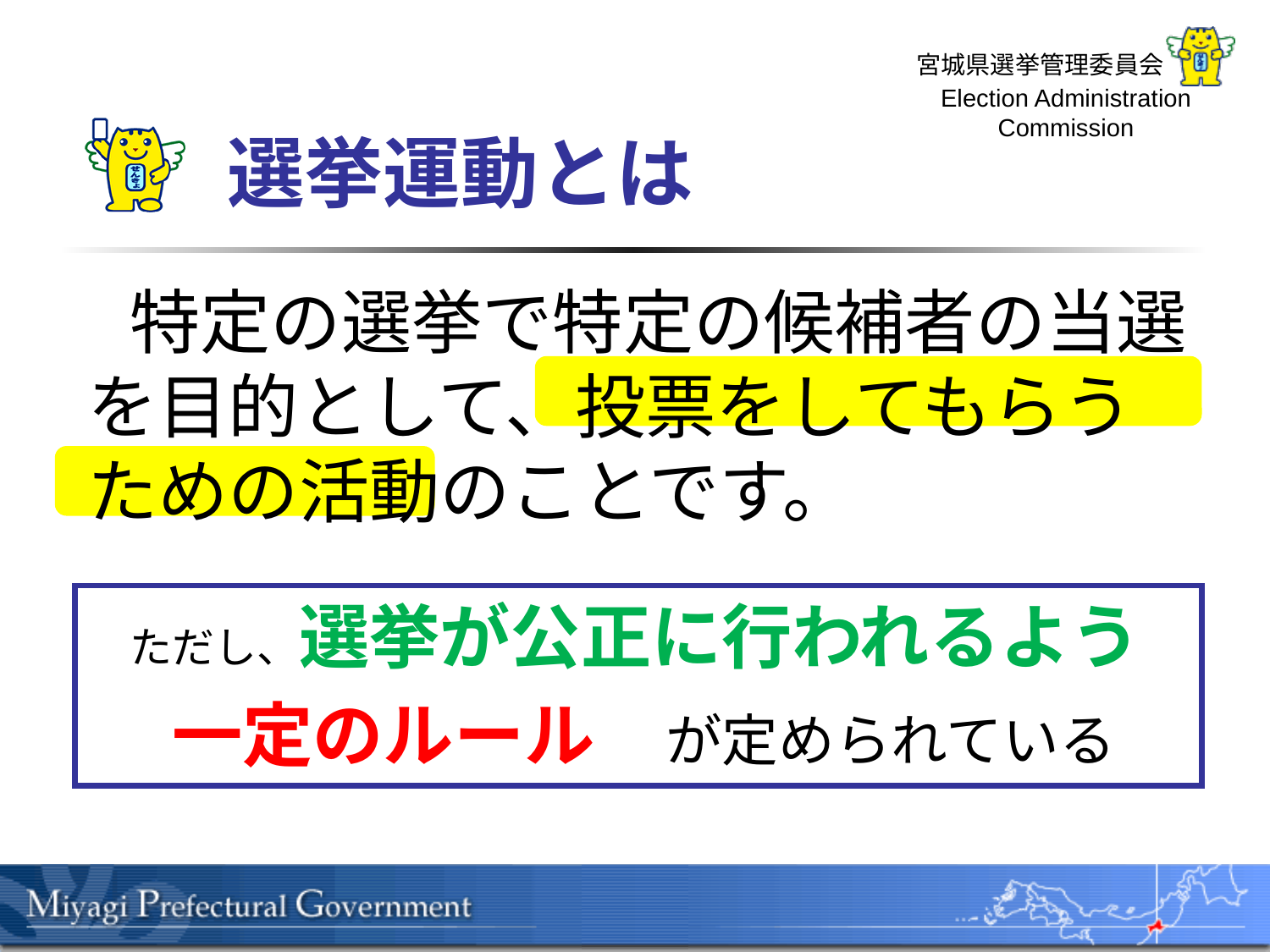

# 選挙運動とは
　特定の選挙で特定の候補者の当選を目的として、投票をしてもらうための活動のことです。

　ただし、選挙が公正に行われるよう
　　一定のルール　が定められている